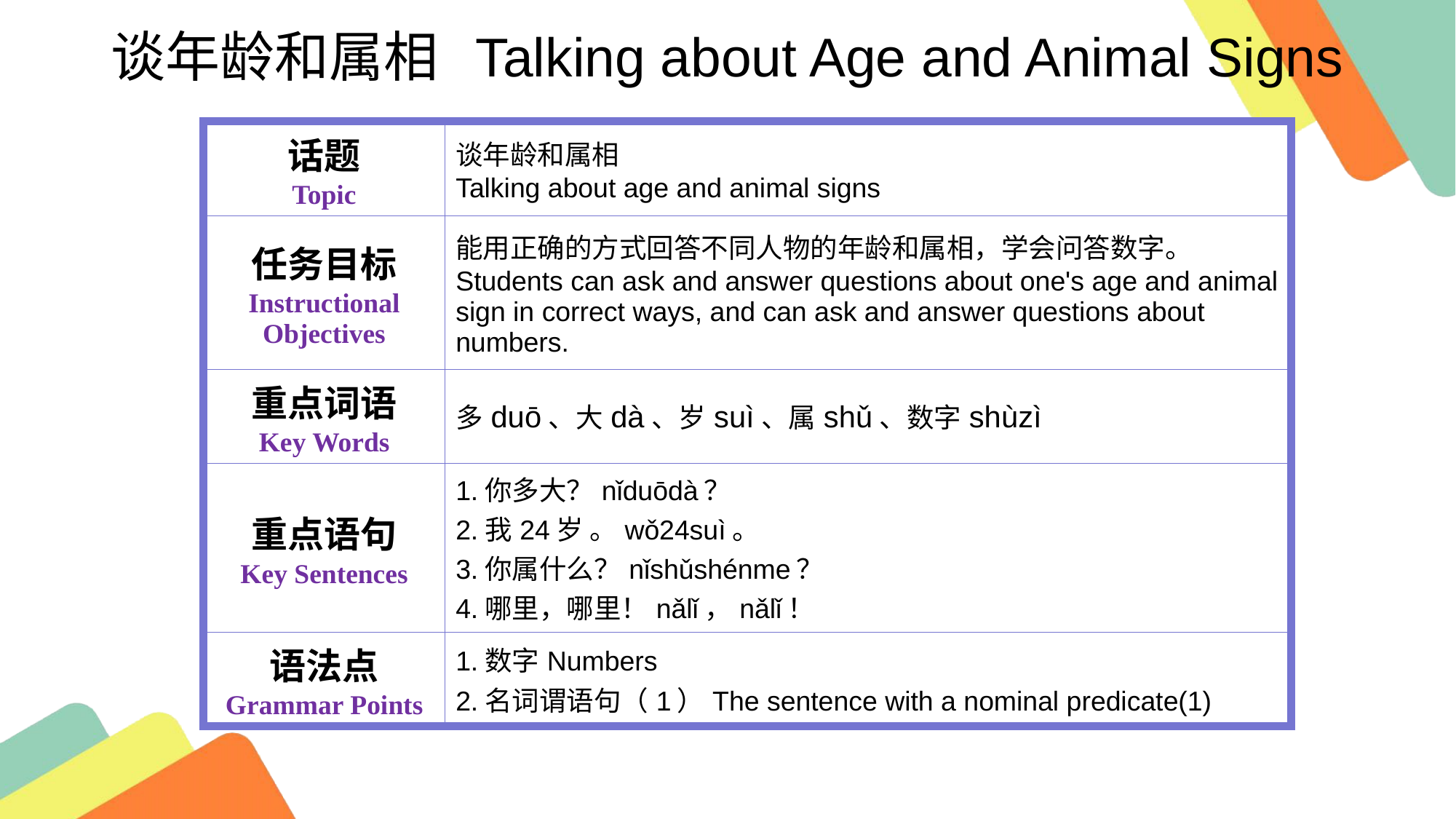

谈年龄和属相  Talking about Age and Animal Signs
| 话题 Topic | 谈年龄和属相 Talking about age and animal signs |
| --- | --- |
| 任务目标 Instructional Objectives | 能用正确的方式回答不同人物的年龄和属相，学会问答数字。 Students can ask and answer questions about one's age and animal sign in correct ways, and can ask and answer questions about numbers. |
| 重点词语 Key Words | 多duō、大dà、岁suì、属shǔ、数字shùzì |
| 重点语句 Key Sentences | 1.你多大？nǐduōdà？ 2.我24岁 。wǒ24suì。 3.你属什么？nǐshǔshénme？ 4.哪里，哪里！nǎlǐ，nǎlǐ！ |
| 语法点 Grammar Points | 1.数字Numbers 2.名词谓语句（1）The sentence with a nominal predicate(1) |